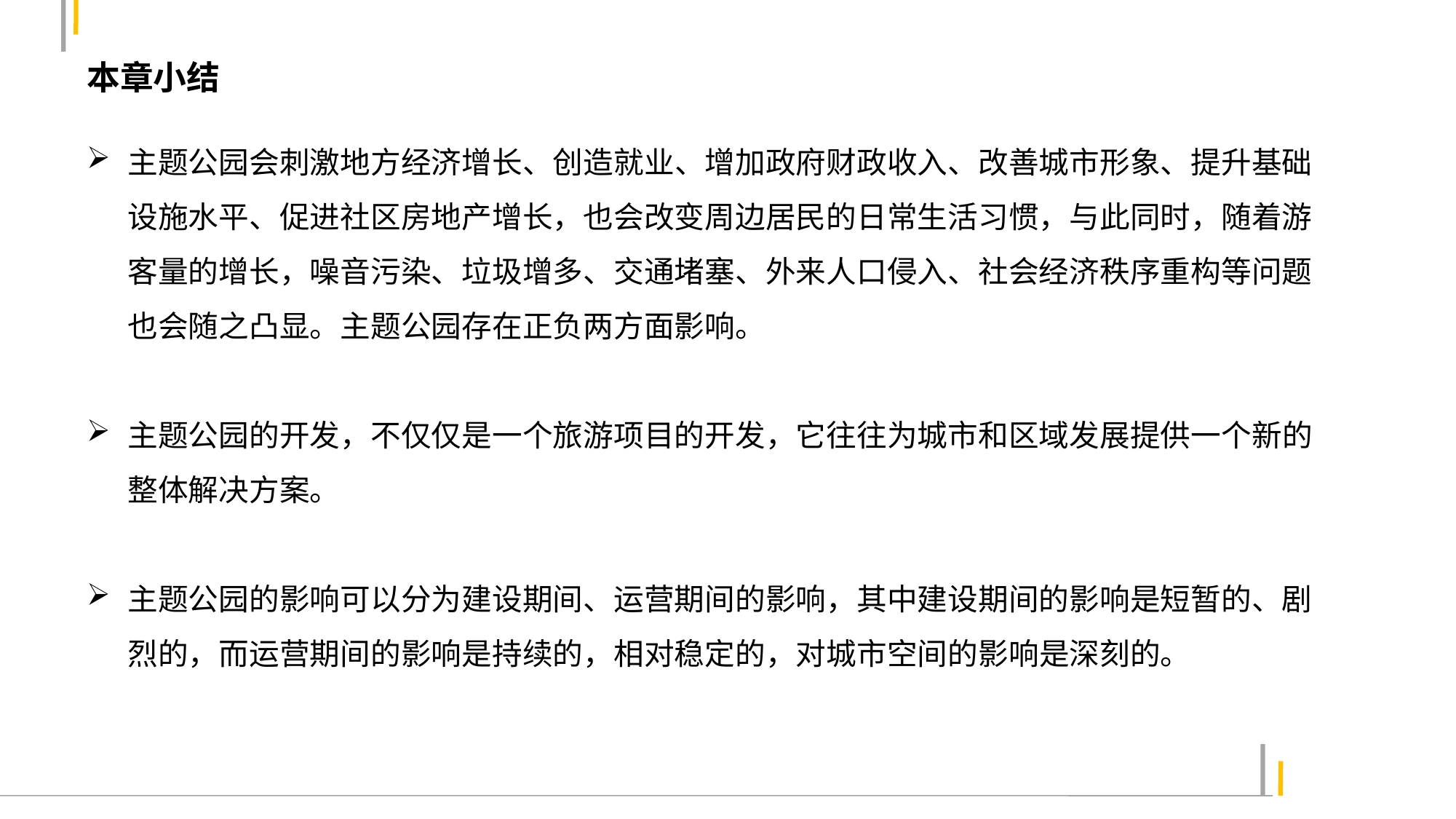

本章小结
主题公园会刺激地方经济增长、创造就业、增加政府财政收入、改善城市形象、提升基础设施水平、促进社区房地产增长，也会改变周边居民的日常生活习惯，与此同时，随着游客量的增长，噪音污染、垃圾增多、交通堵塞、外来人口侵入、社会经济秩序重构等问题也会随之凸显。主题公园存在正负两方面影响。

主题公园的开发，不仅仅是一个旅游项目的开发，它往往为城市和区域发展提供一个新的整体解决方案。

主题公园的影响可以分为建设期间、运营期间的影响，其中建设期间的影响是短暂的、剧烈的，而运营期间的影响是持续的，相对稳定的，对城市空间的影响是深刻的。